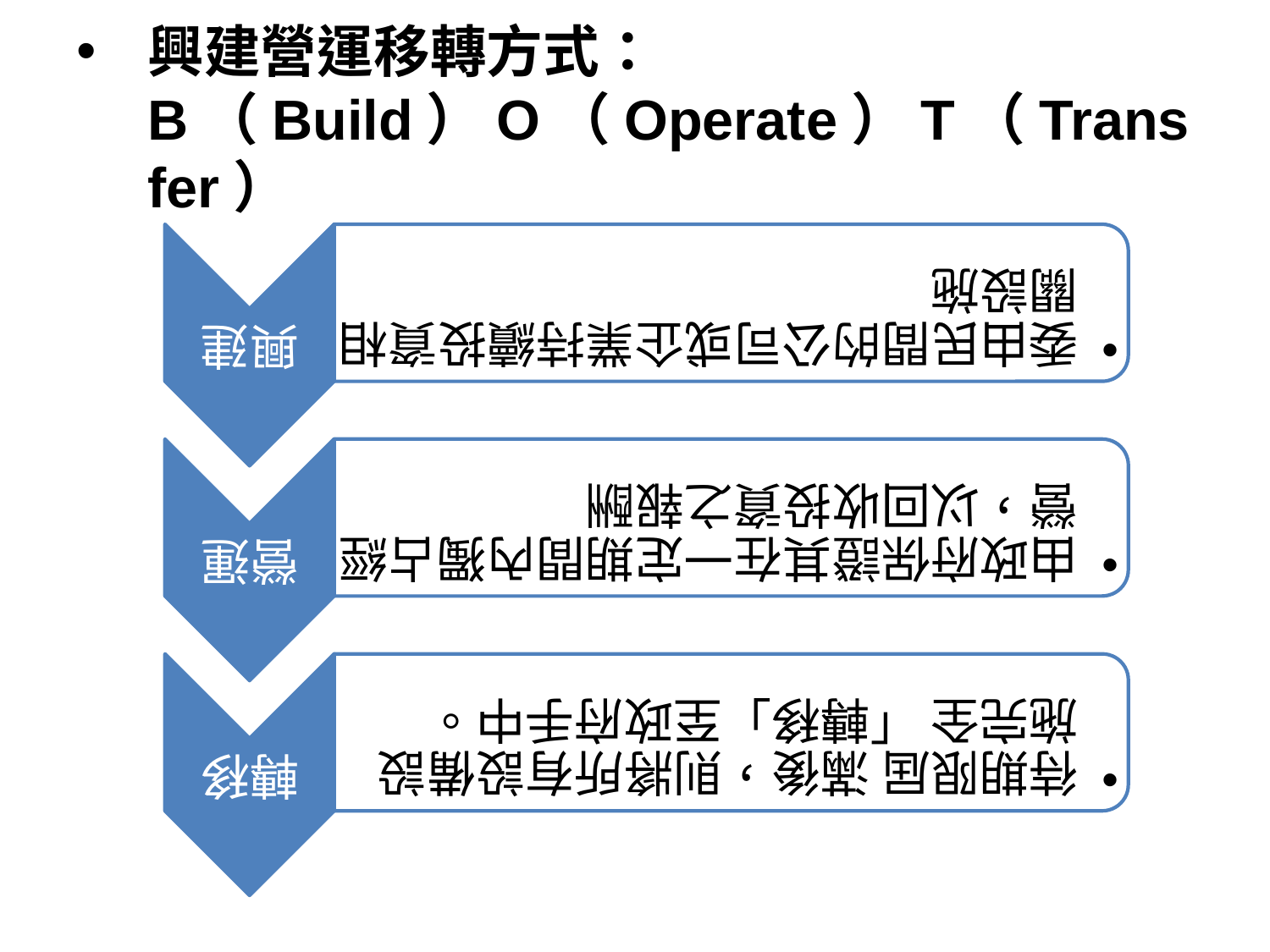

# 興建營運移轉方式： B（Build）O（Operate）T（Transfer）
興建
委由民間的公司或企業持續投資相關設施
營運
由政府保證其在一定期間內獨占經營，以回收投資之報酬
轉移
待期限屆 滿後，則將所有設備設施完全 「轉移」至政府手中。